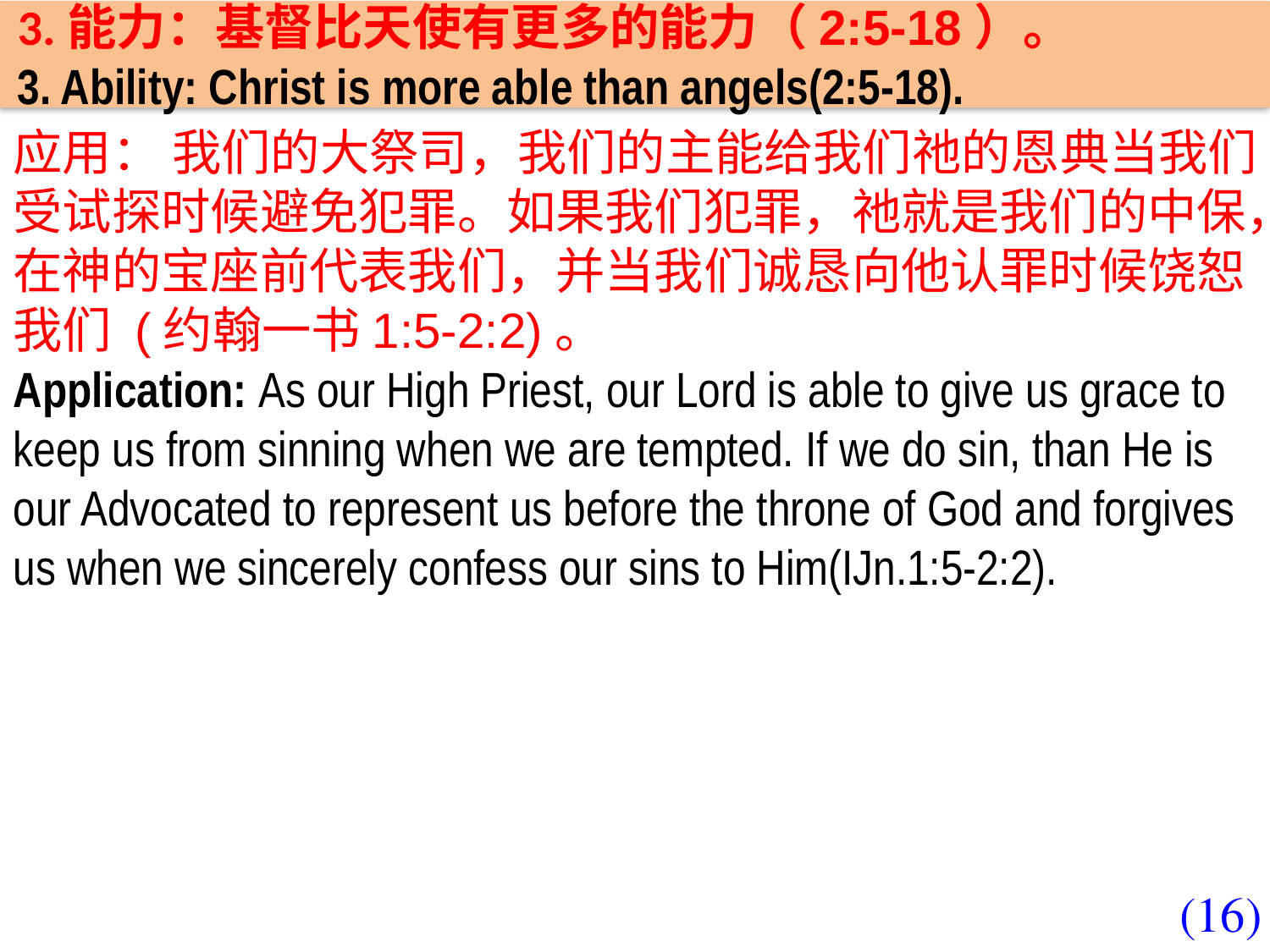

3.能力：基督比天使有更多的能力（2:5-18）。
3. Ability: Christ is more able than angels(2:5-18).

应用： 我们的大祭司，我们的主能给我们祂的恩典当我们受试探时候避免犯罪。如果我们犯罪，祂就是我们的中保，在神的宝座前代表我们，并当我们诚恳向他认罪时候饶恕我们 (约翰一书1:5-2:2)。
Application: As our High Priest, our Lord is able to give us grace to keep us from sinning when we are tempted. If we do sin, than He is our Advocated to represent us before the throne of God and forgives us when we sincerely confess our sins to Him(IJn.1:5-2:2).
(16)